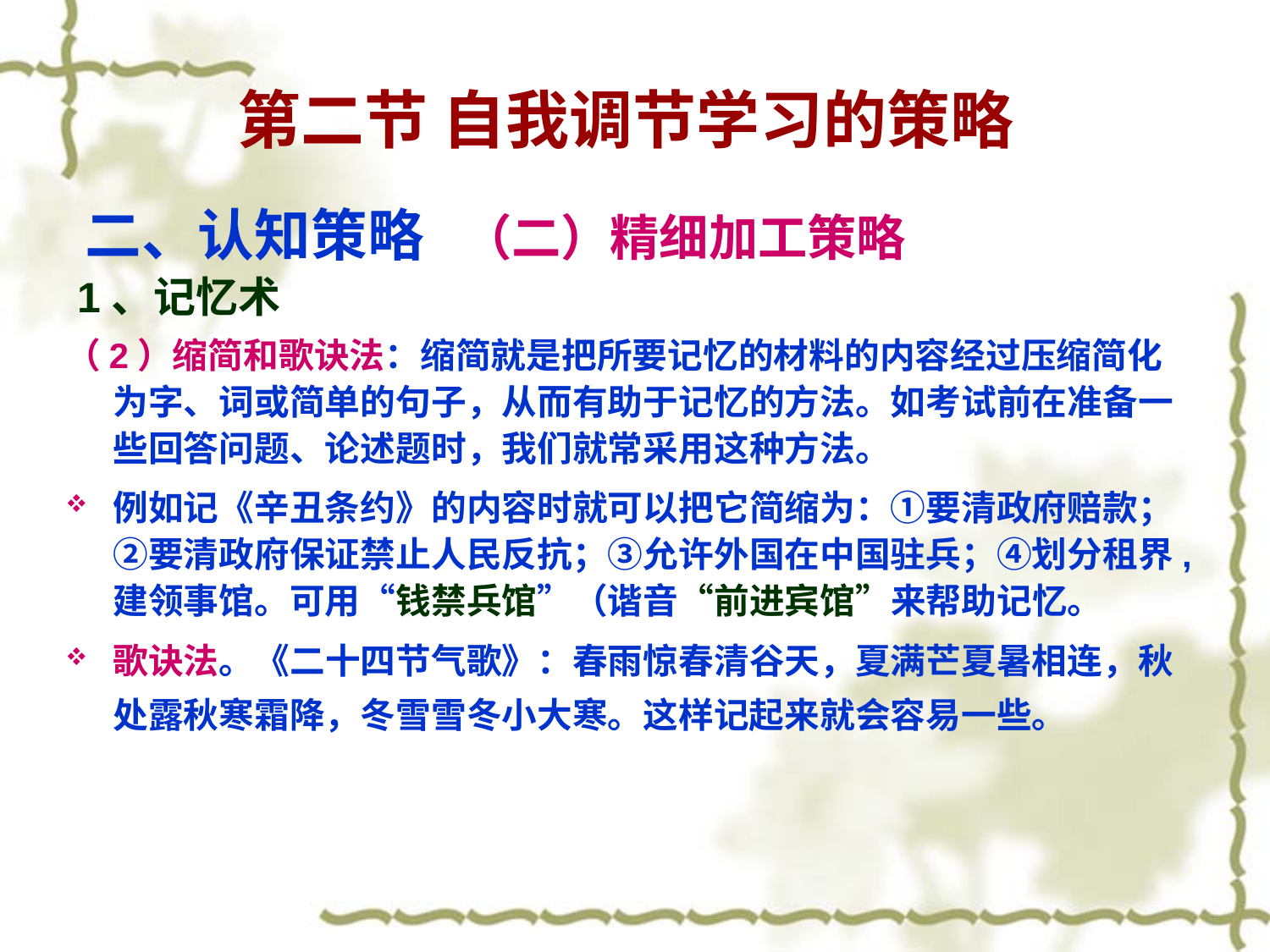

第二节 自我调节学习的策略
#
 二、认知策略    （二）精细加工策略
 1、记忆术
（2）缩简和歌诀法：缩简就是把所要记忆的材料的内容经过压缩简化为字、词或简单的句子，从而有助于记忆的方法。如考试前在准备一些回答问题、论述题时，我们就常采用这种方法。
例如记《辛丑条约》的内容时就可以把它简缩为：①要清政府赔款；②要清政府保证禁止人民反抗；③允许外国在中国驻兵；④划分租界,建领事馆。可用“钱禁兵馆”（谐音“前进宾馆”来帮助记忆。
歌诀法。《二十四节气歌》：春雨惊春清谷天，夏满芒夏暑相连，秋处露秋寒霜降，冬雪雪冬小大寒。这样记起来就会容易一些。